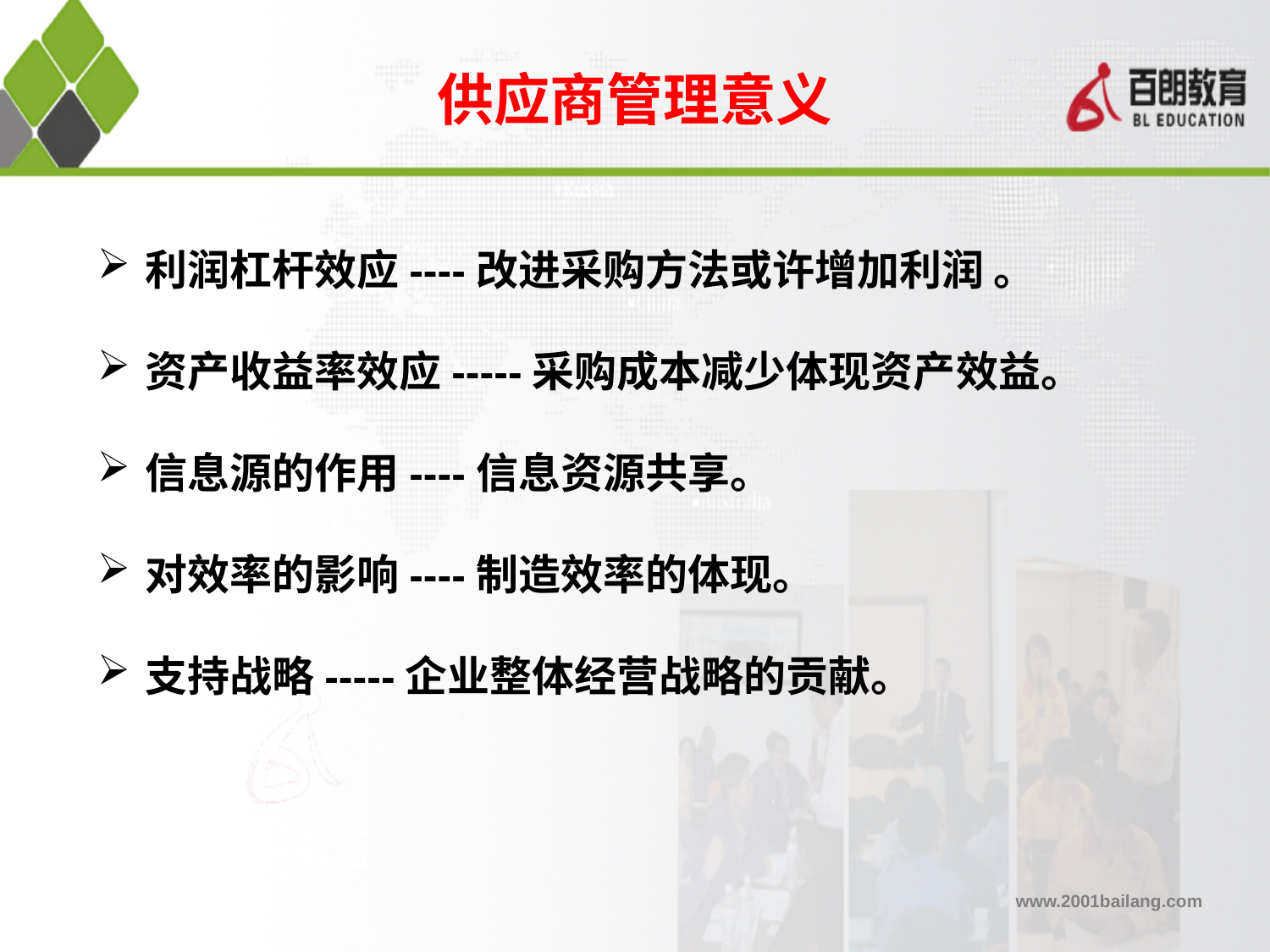

供应商管理意义
利润杠杆效应----改进采购方法或许增加利润 。
资产收益率效应-----采购成本减少体现资产效益。
信息源的作用----信息资源共享。
对效率的影响----制造效率的体现。
支持战略-----企业整体经营战略的贡献。